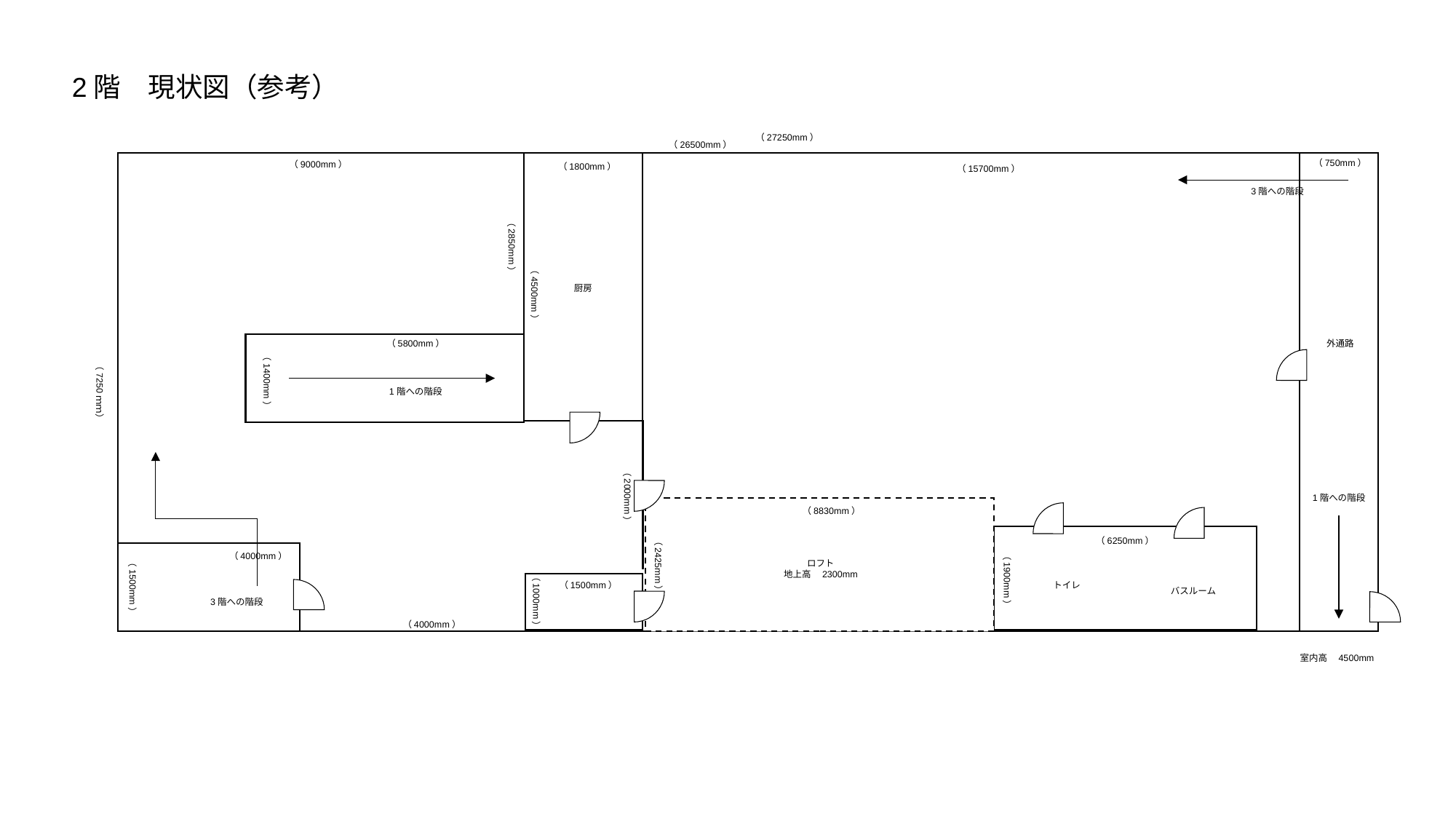

2階　現状図（参考）
（27250mm）
（26500mm）
（750mm）

（9000mm）
（1800mm）
（15700mm）
3階への階段

（2850mm）
厨房
（4500mm）
（5800mm）
外通路

（1400mm）
1階への階段
（7250ｍｍ）

（2000mm）
1階への階段

（8830mm）

（6250mm）

（4000mm）
ロフト
地上高　2300mm
（2425mm）

（1900mm）
（1500mm）

トイレ
（1500mm）

バスルーム
（1000mm）
3階への階段

（4000mm）
室内高　4500mm